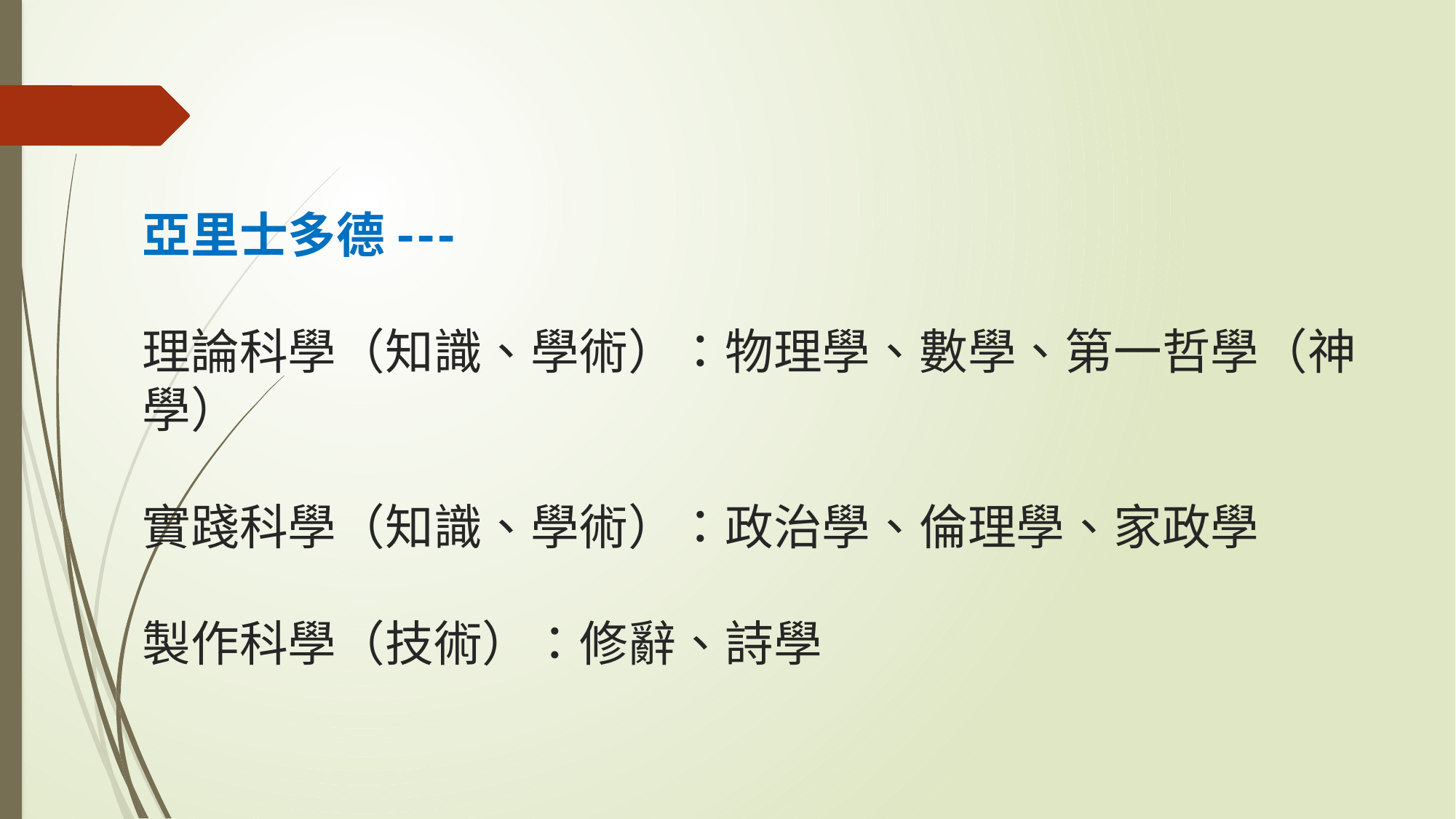

# 亞里士多德--- 理論科學（知識、學術）：物理學、數學、第一哲學（神學） 實踐科學（知識、學術）：政治學、倫理學、家政學 製作科學（技術）：修辭、詩學